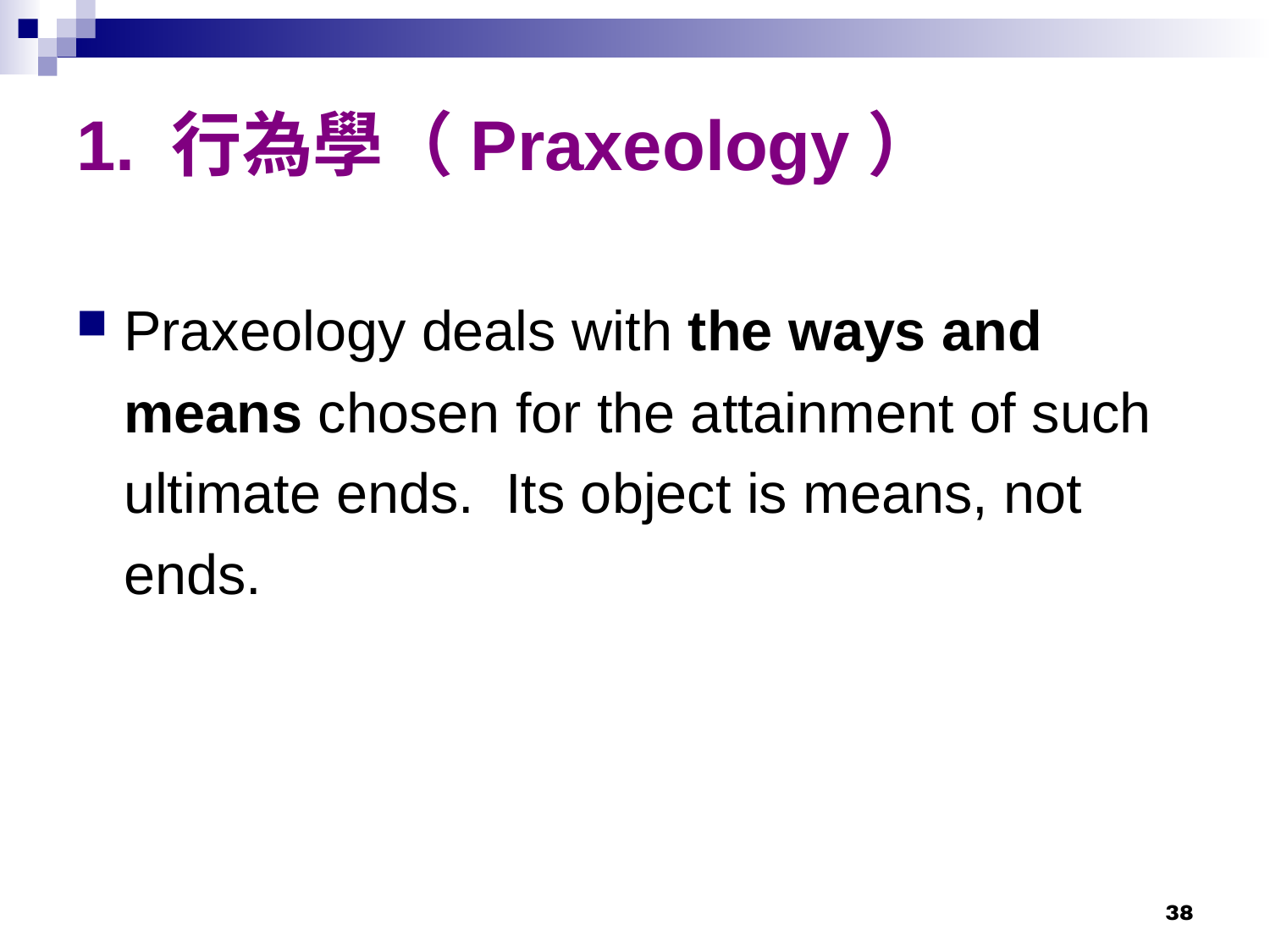

# 1. 行為學（Praxeology）
Praxeology deals with the ways and means chosen for the attainment of such ultimate ends.  Its object is means, not ends.
38